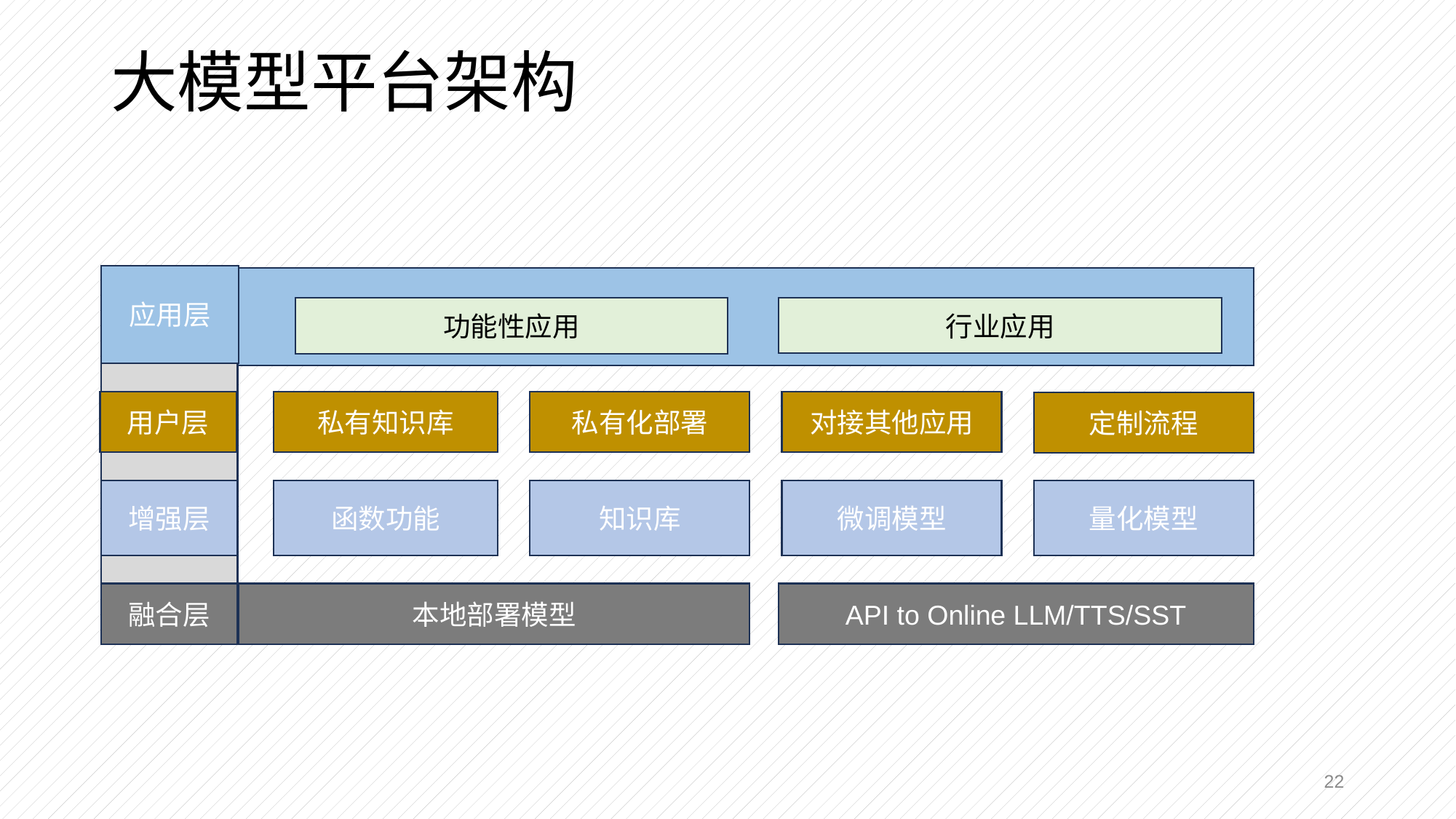

大模型平台架构

应用层

行业应用
功能性应用
用户层
私有知识库
私有化部署
对接其他应用
定制流程
增强层
函数功能
知识库
微调模型
量化模型
融合层
API to Online LLM/TTS/SST
本地部署模型
22